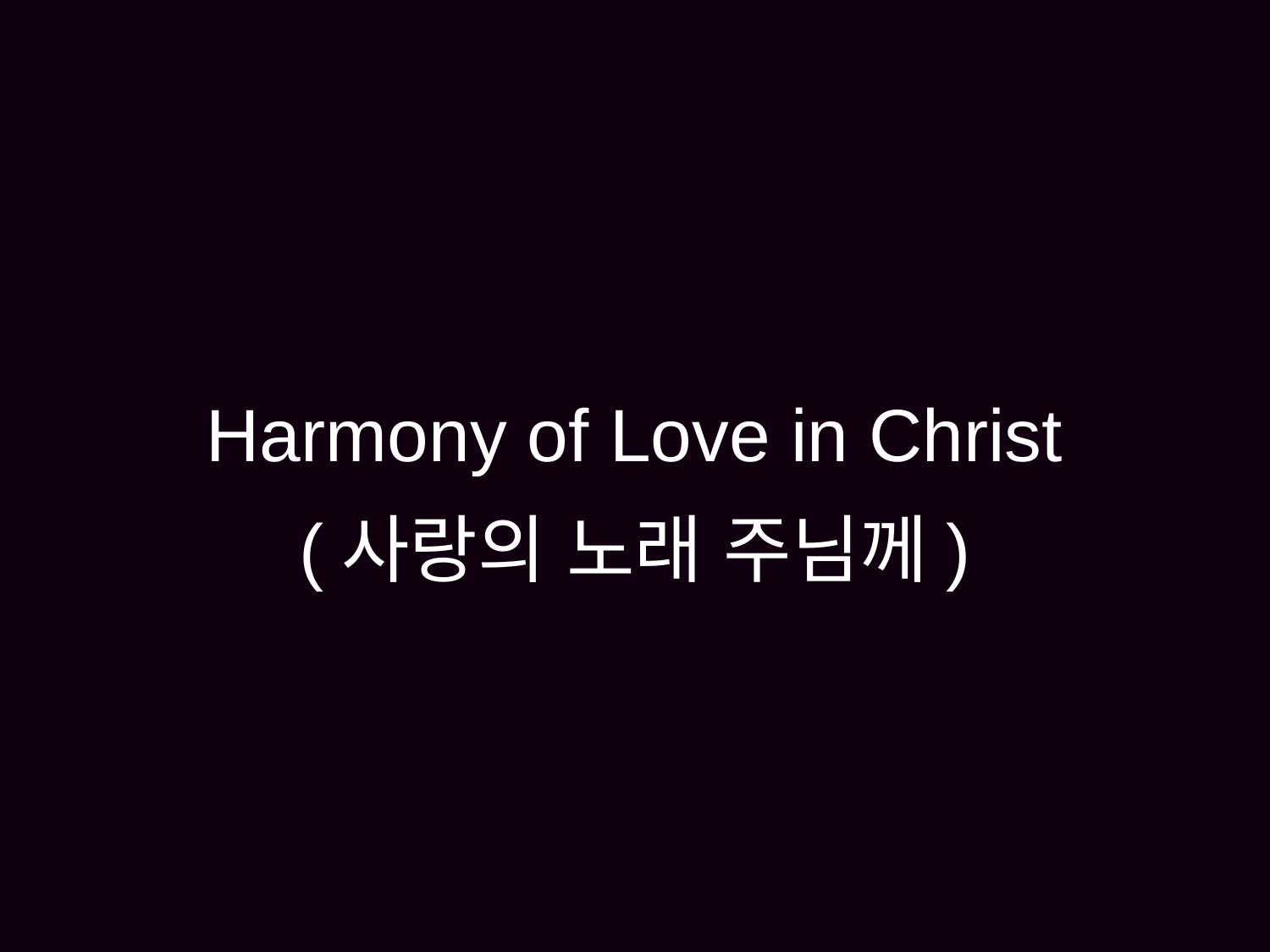

# Harmony of Love in Christ (사랑의 노래 주님께)